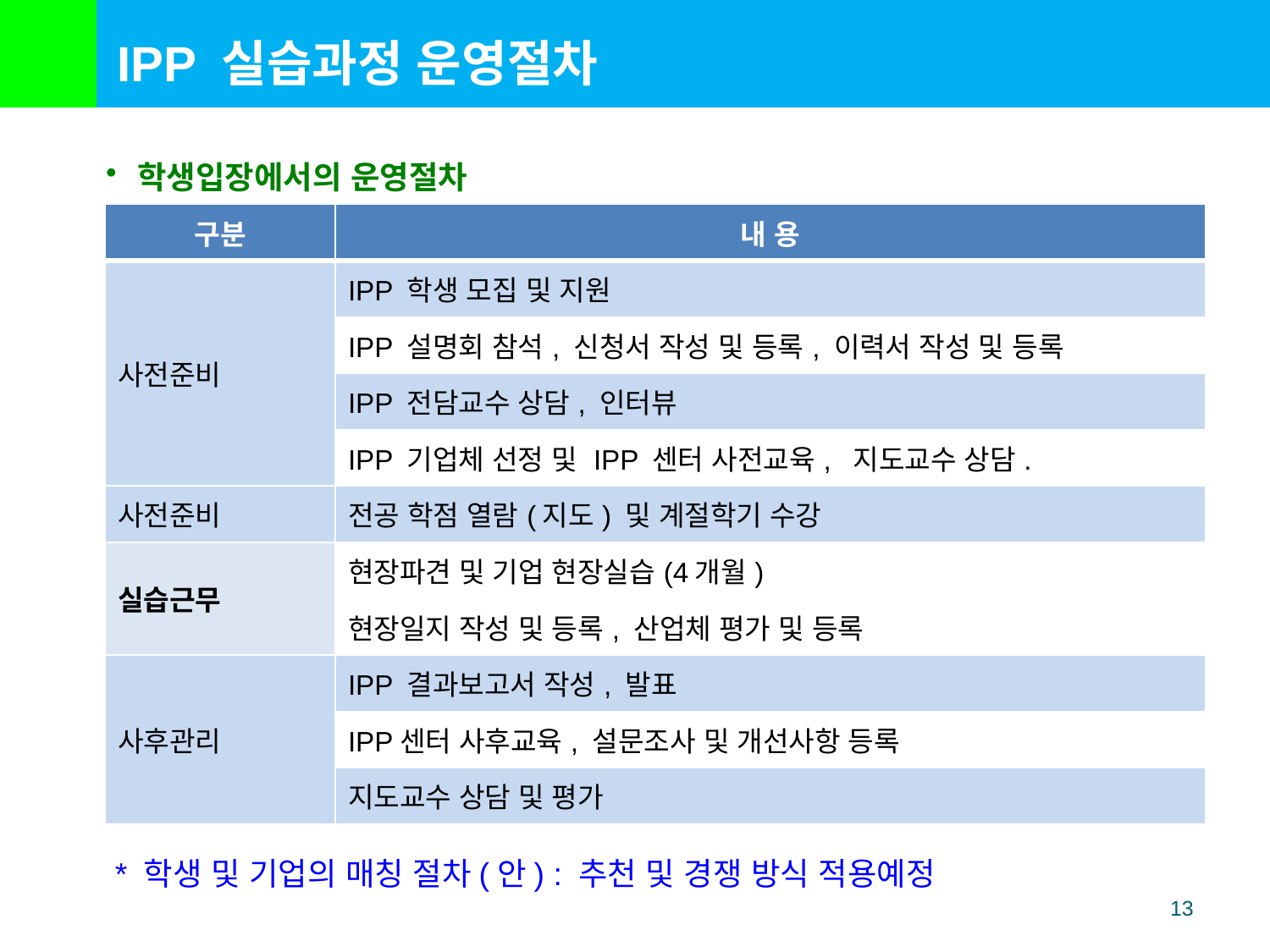

IPP 실습과정 운영절차
학생입장에서의 운영절차
| 구분 | 내 용 |
| --- | --- |
| 사전준비 | IPP 학생 모집 및 지원 |
|  | IPP 설명회 참석, 신청서 작성 및 등록, 이력서 작성 및 등록 |
|  | IPP 전담교수 상담, 인터뷰 |
|  | IPP 기업체 선정 및 IPP 센터 사전교육, 지도교수 상담. |
| 사전준비 | 전공 학점 열람(지도) 및 계절학기 수강 |
| 실습근무 | 현장파견 및 기업 현장실습(4개월) |
|  | 현장일지 작성 및 등록, 산업체 평가 및 등록 |
| 사후관리 | IPP 결과보고서 작성, 발표 |
|  | IPP센터 사후교육, 설문조사 및 개선사항 등록 |
|  | 지도교수 상담 및 평가 |
* 학생 및 기업의 매칭 절차(안) : 추천 및 경쟁 방식 적용예정
13